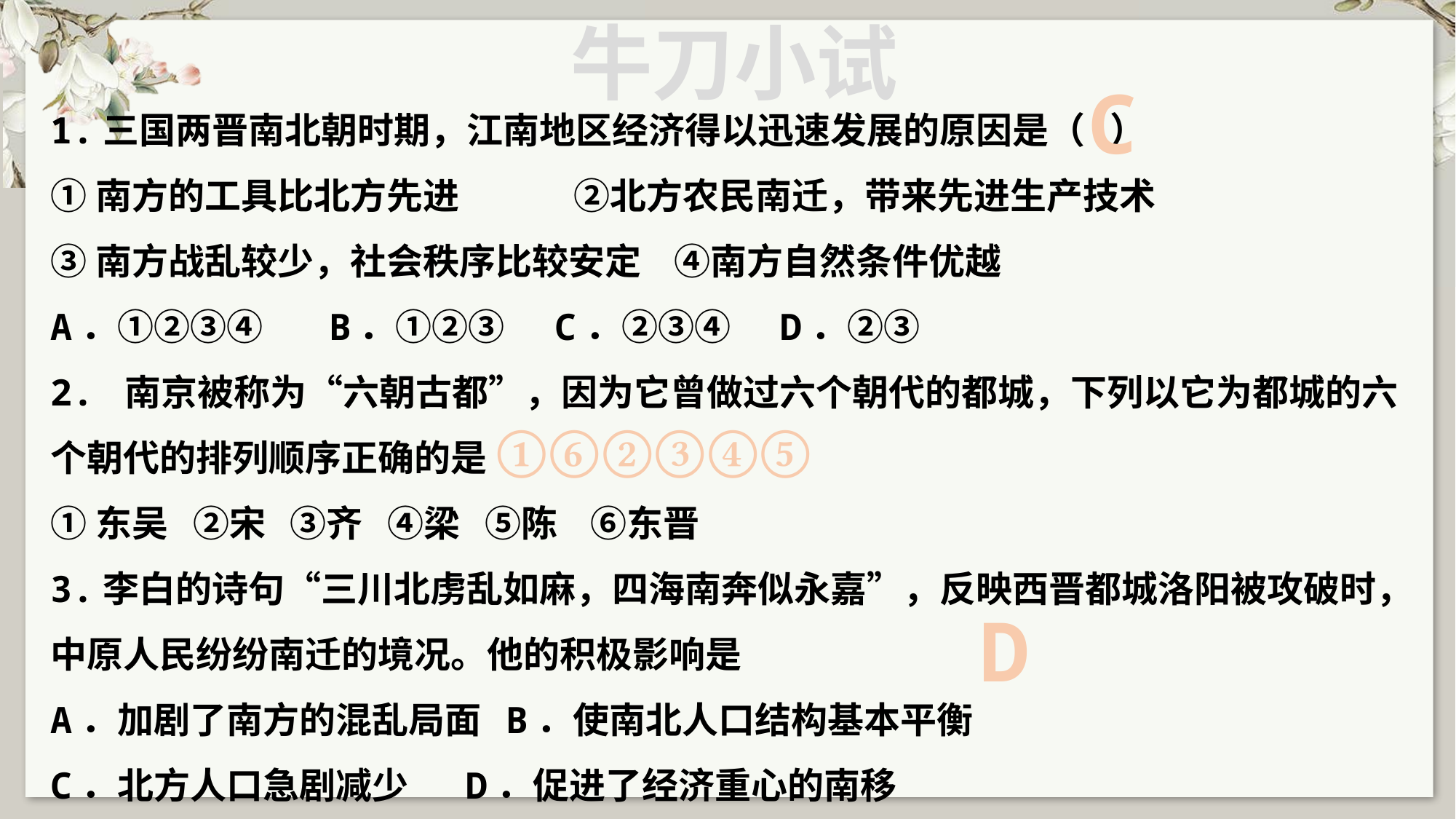

牛刀小试
C
1.三国两晋南北朝时期，江南地区经济得以迅速发展的原因是（   ）
①南方的工具比北方先进              ②北方农民南迁，带来先进生产技术
③南方战乱较少，社会秩序比较安定    ④南方自然条件优越
A．①②③④       B．①②③     C．②③④     D．②③
2. 南京被称为“六朝古都”，因为它曾做过六个朝代的都城，下列以它为都城的六个朝代的排列顺序正确的是
①东吴   ②宋   ③齐   ④梁   ⑤陈    ⑥东晋
3.李白的诗句“三川北虏乱如麻，四海南奔似永嘉”，反映西晋都城洛阳被攻破时，中原人民纷纷南迁的境况。他的积极影响是
A．加剧了南方的混乱局面  B．使南北人口结构基本平衡
C．北方人口急剧减少      D．促进了经济重心的南移
①⑥②③④⑤
D